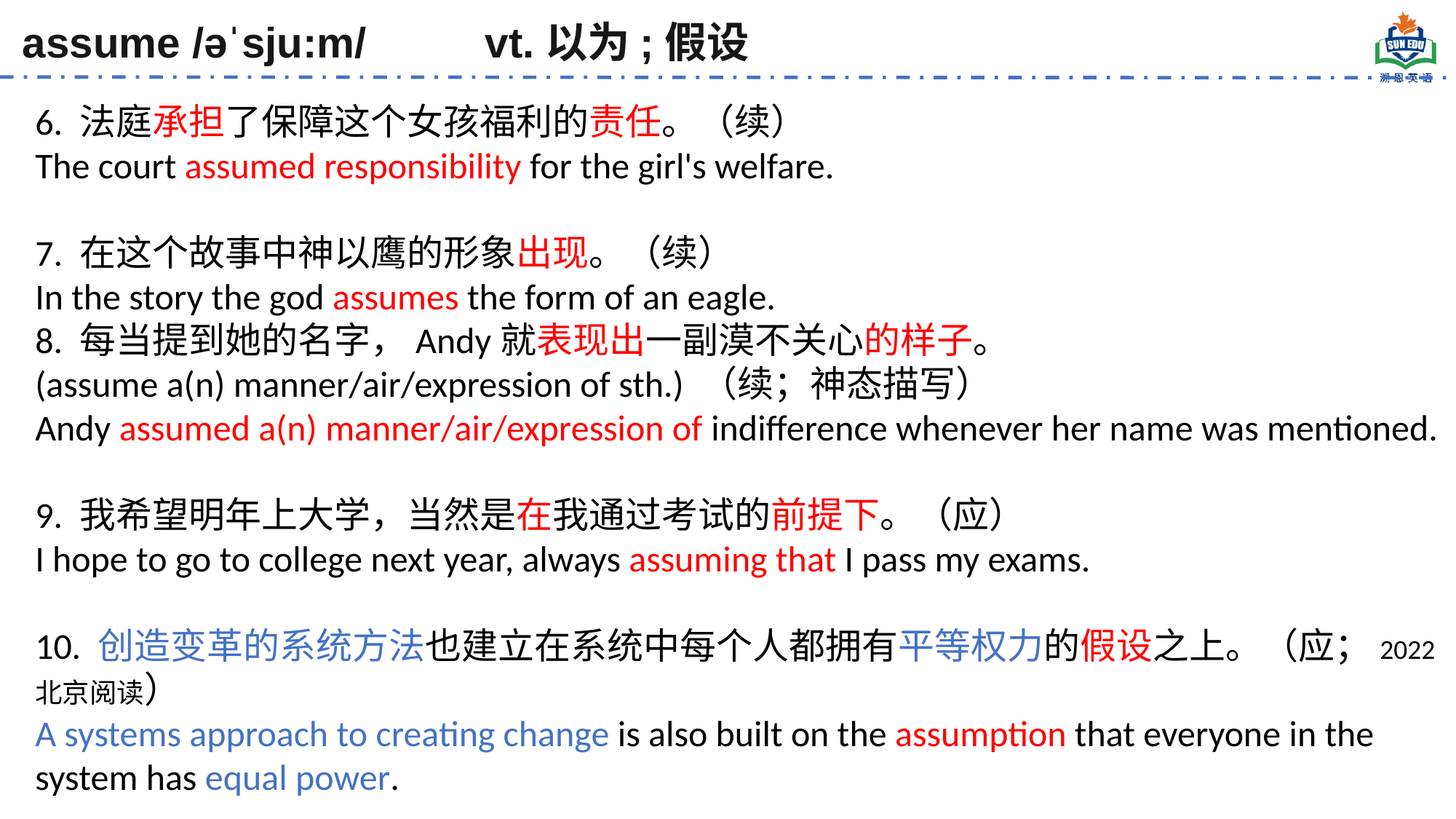

assume /əˈsju:m/          vt.以为;假设
6. 法庭承担了保障这个女孩福利的责任。（续）
The court assumed responsibility for the girl's welfare.

7. 在这个故事中神以鹰的形象出现。（续）
In the story the god assumes the form of an eagle.
8. 每当提到她的名字，Andy就表现出一副漠不关心的样子。
(assume a(n) manner/air/expression of sth.) （续；神态描写）
Andy assumed a(n) manner/air/expression of indifference whenever her name was mentioned.

9. 我希望明年上大学，当然是在我通过考试的前提下。（应）
I hope to go to college next year, always assuming that I pass my exams.

10. 创造变革的系统方法也建立在系统中每个人都拥有平等权力的假设之上。（应；2022北京阅读）
A systems approach to creating change is also built on the assumption that everyone in the system has equal power.